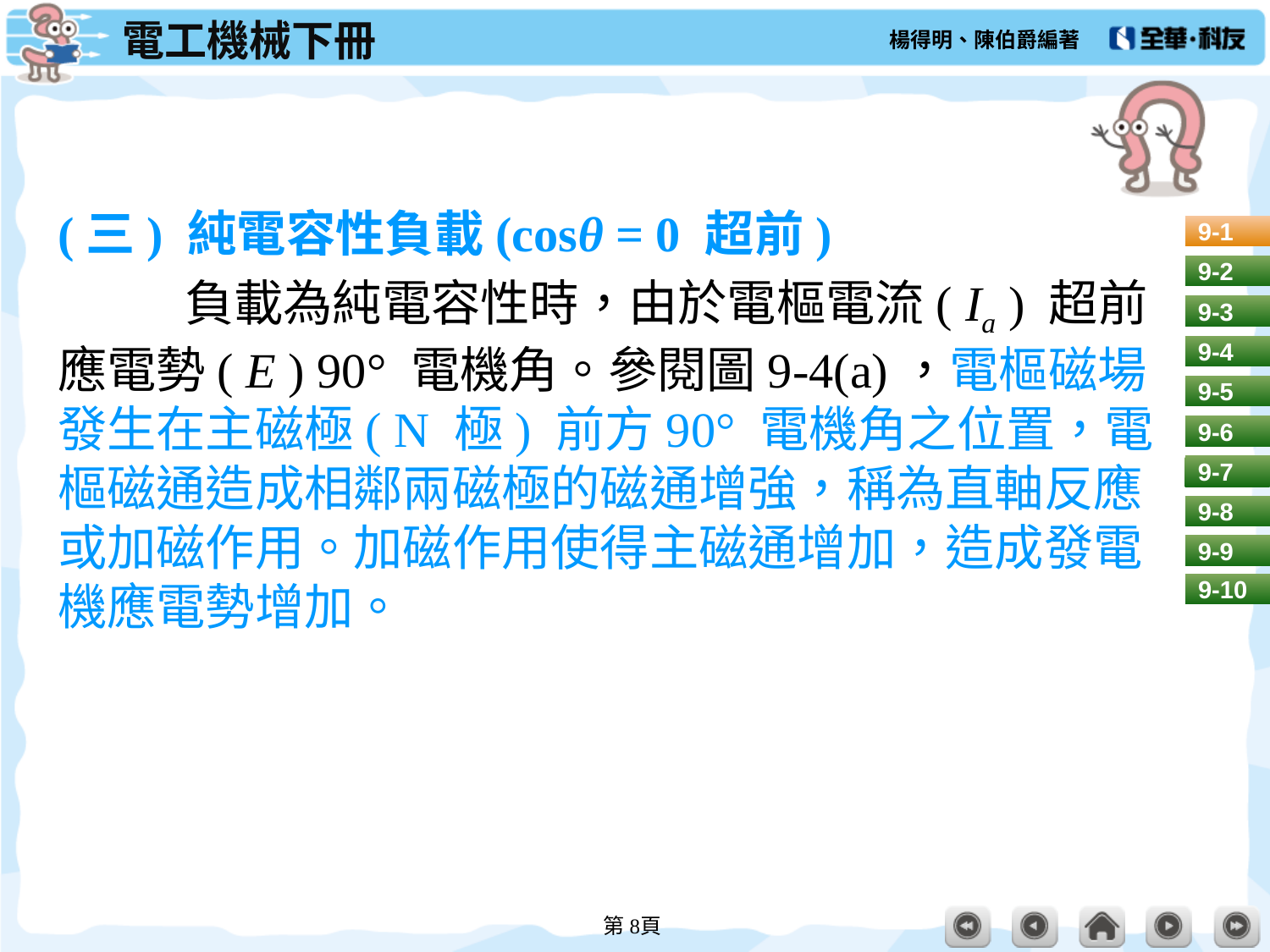

#
(三) 純電容性負載(cosθ = 0 超前)
	負載為純電容性時，由於電樞電流( Ia ) 超前應電勢( E ) 90° 電機角。參閱圖9-4(a)，電樞磁場發生在主磁極( N 極) 前方90° 電機角之位置，電樞磁通造成相鄰兩磁極的磁通增強，稱為直軸反應或加磁作用。加磁作用使得主磁通增加，造成發電機應電勢增加。